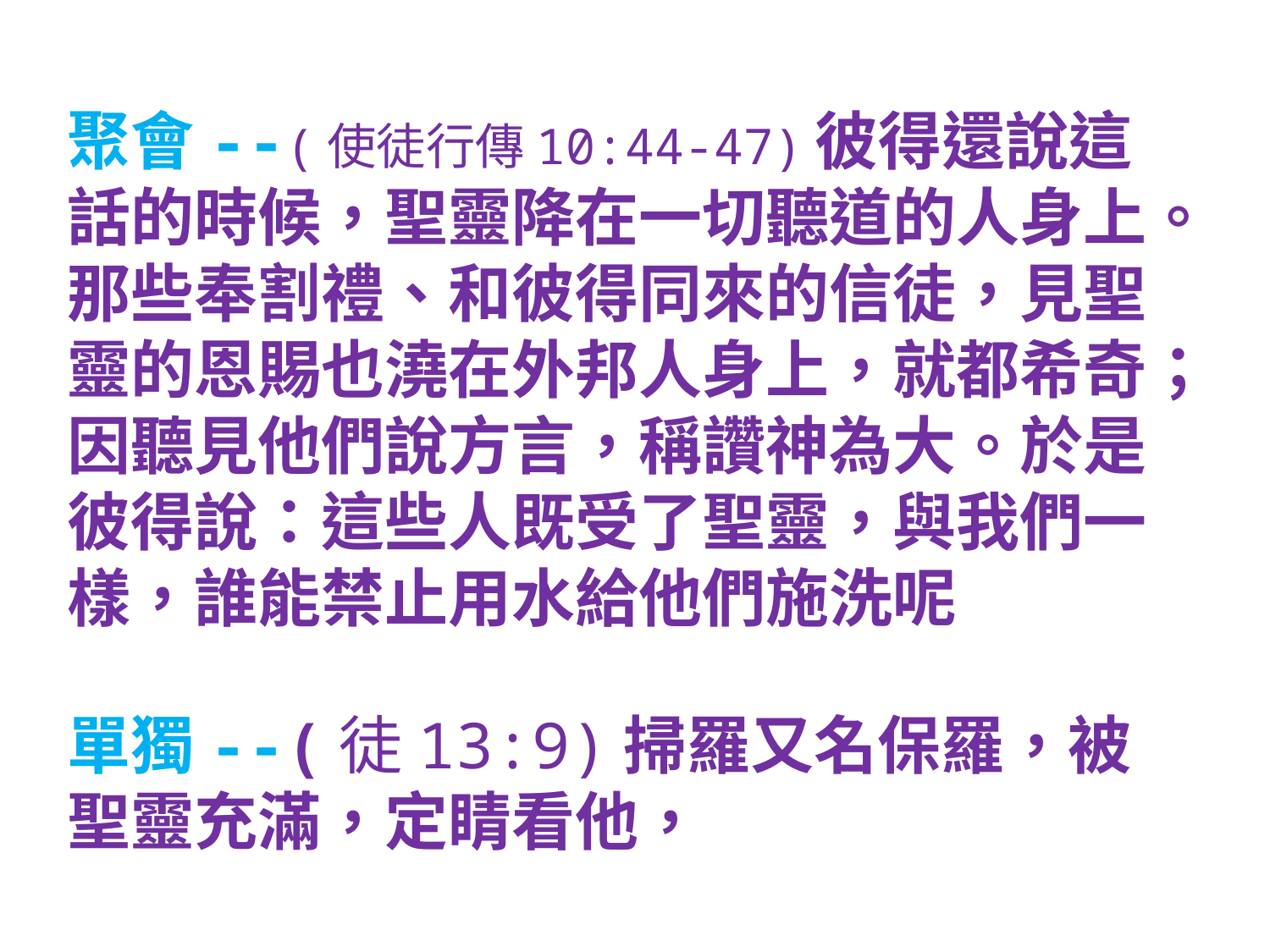

聚會--(使徒行傳10:44-47)彼得還說這話的時候，聖靈降在一切聽道的人身上。那些奉割禮、和彼得同來的信徒，見聖靈的恩賜也澆在外邦人身上，就都希奇；因聽見他們說方言，稱讚神為大。於是彼得說：這些人既受了聖靈，與我們一樣，誰能禁止用水給他們施洗呢
單獨--(徒13:9)掃羅又名保羅，被聖靈充滿，定睛看他，